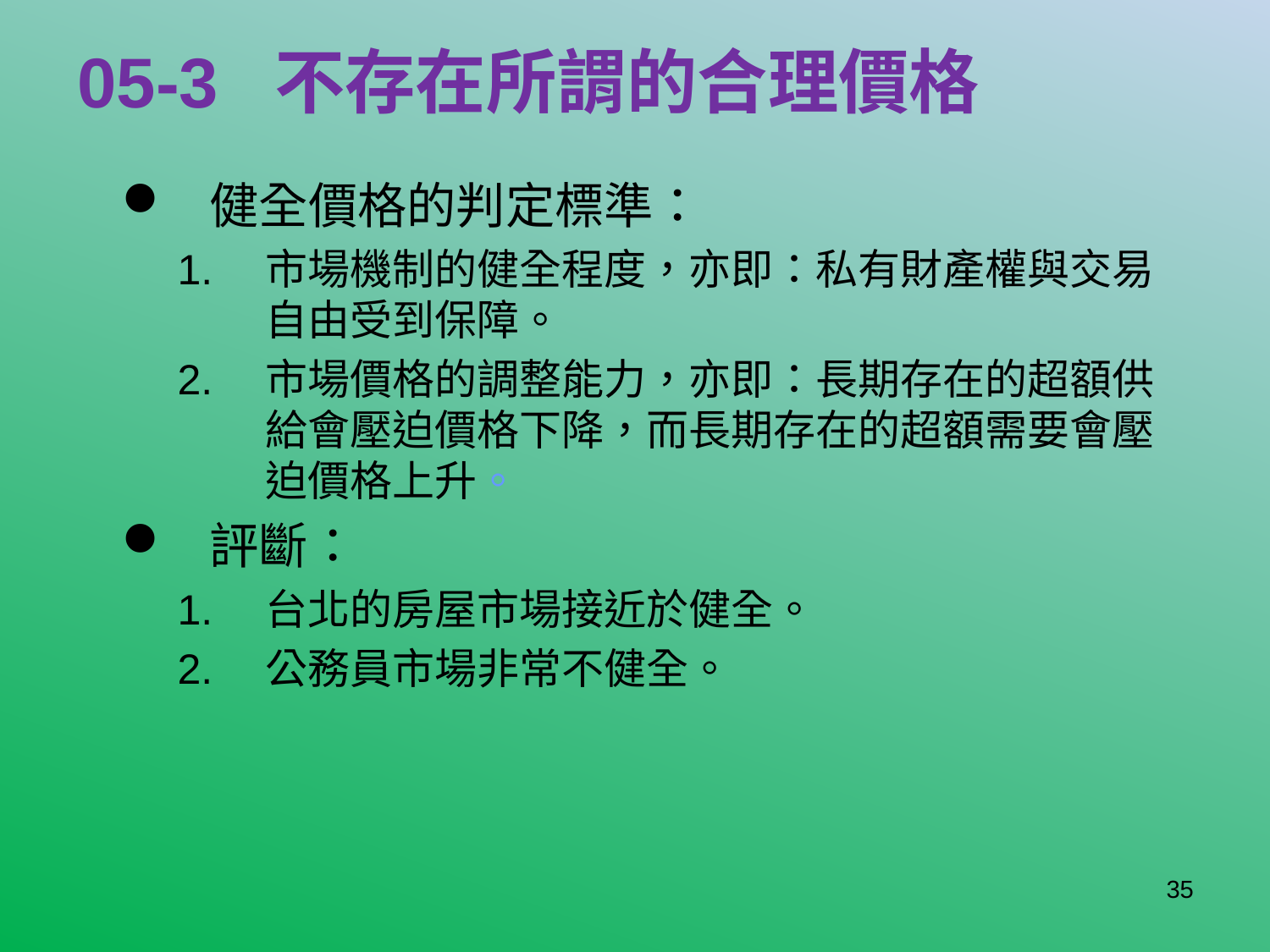

# 05-3  不存在所謂的合理價格
健全價格的判定標準：
市場機制的健全程度，亦即：私有財產權與交易自由受到保障。
市場價格的調整能力，亦即：長期存在的超額供給會壓迫價格下降，而長期存在的超額需要會壓迫價格上升。
評斷：
台北的房屋市場接近於健全。
公務員市場非常不健全。
35